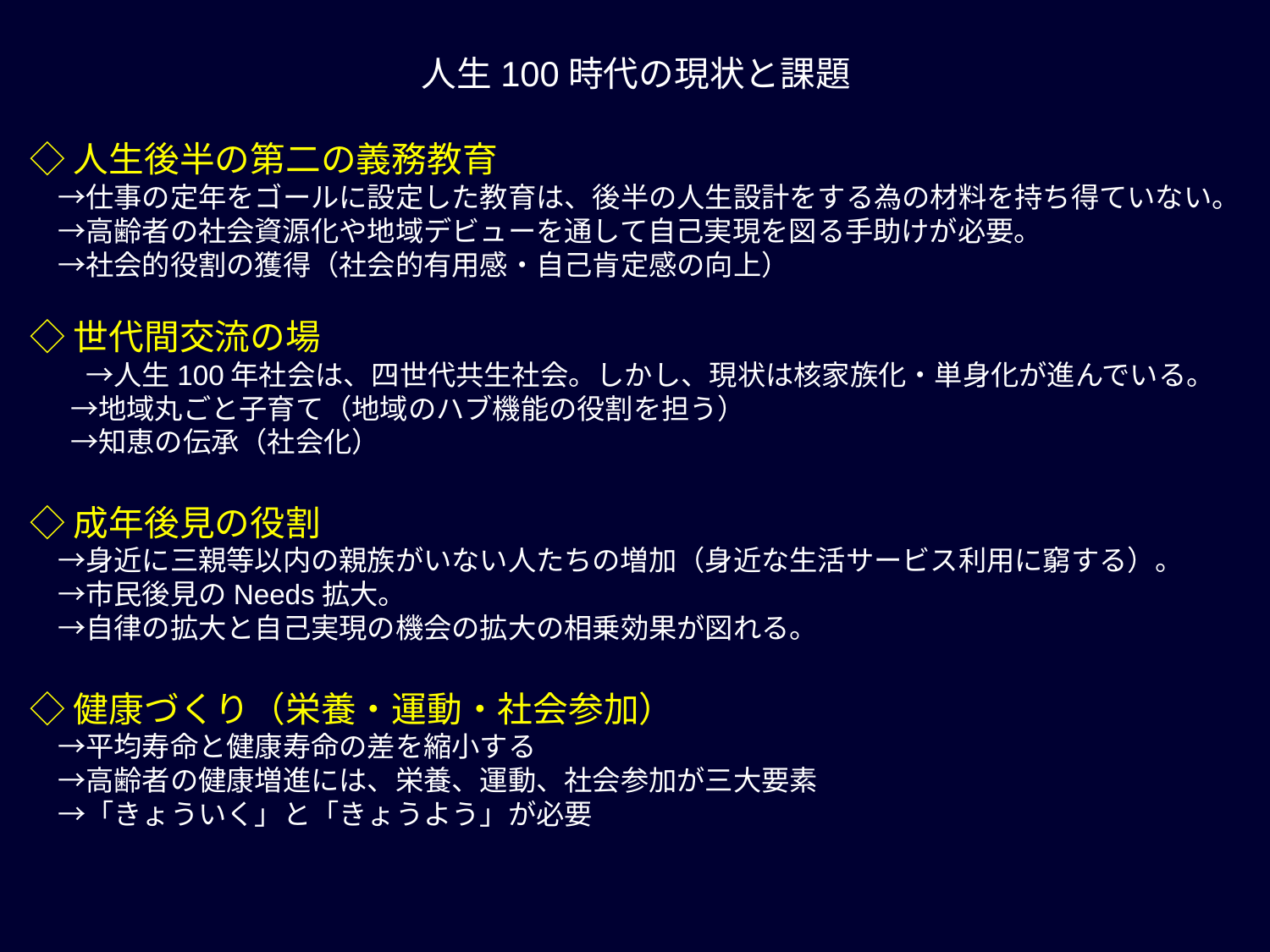

人生100時代の現状と課題
◇人生後半の第二の義務教育
　→仕事の定年をゴールに設定した教育は、後半の人生設計をする為の材料を持ち得ていない。
　→高齢者の社会資源化や地域デビューを通して自己実現を図る手助けが必要。
　→社会的役割の獲得（社会的有用感・自己肯定感の向上）

◇世代間交流の場
　　→人生100年社会は、四世代共生社会。しかし、現状は核家族化・単身化が進んでいる。
　  →地域丸ごと子育て（地域のハブ機能の役割を担う）
　  →知恵の伝承（社会化）

◇成年後見の役割
　→身近に三親等以内の親族がいない人たちの増加（身近な生活サービス利用に窮する）。
　→市民後見のNeeds拡大。
　→自律の拡大と自己実現の機会の拡大の相乗効果が図れる。

◇健康づくり（栄養・運動・社会参加）
　→平均寿命と健康寿命の差を縮小する
　→高齢者の健康増進には、栄養、運動、社会参加が三大要素
　→「きょういく」と「きょうよう」が必要